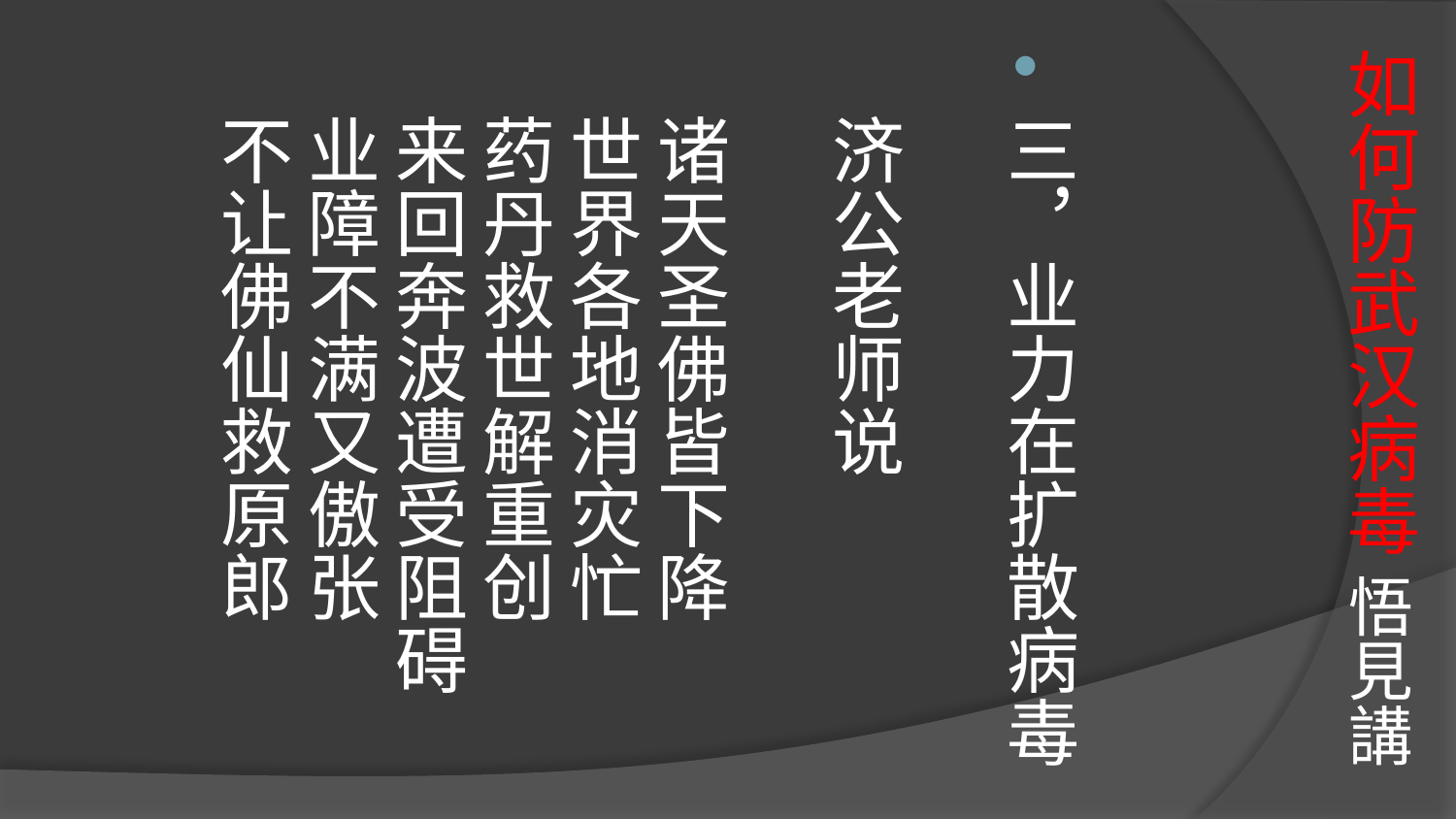

# 如何防武汉病毒 悟見講
三，业力在扩散病毒
济公老师说
诸天圣佛皆下降
世界各地消灾忙
药丹救世解重创
来回奔波遭受阻碍
业障不满又傲张
不让佛仙救原郎